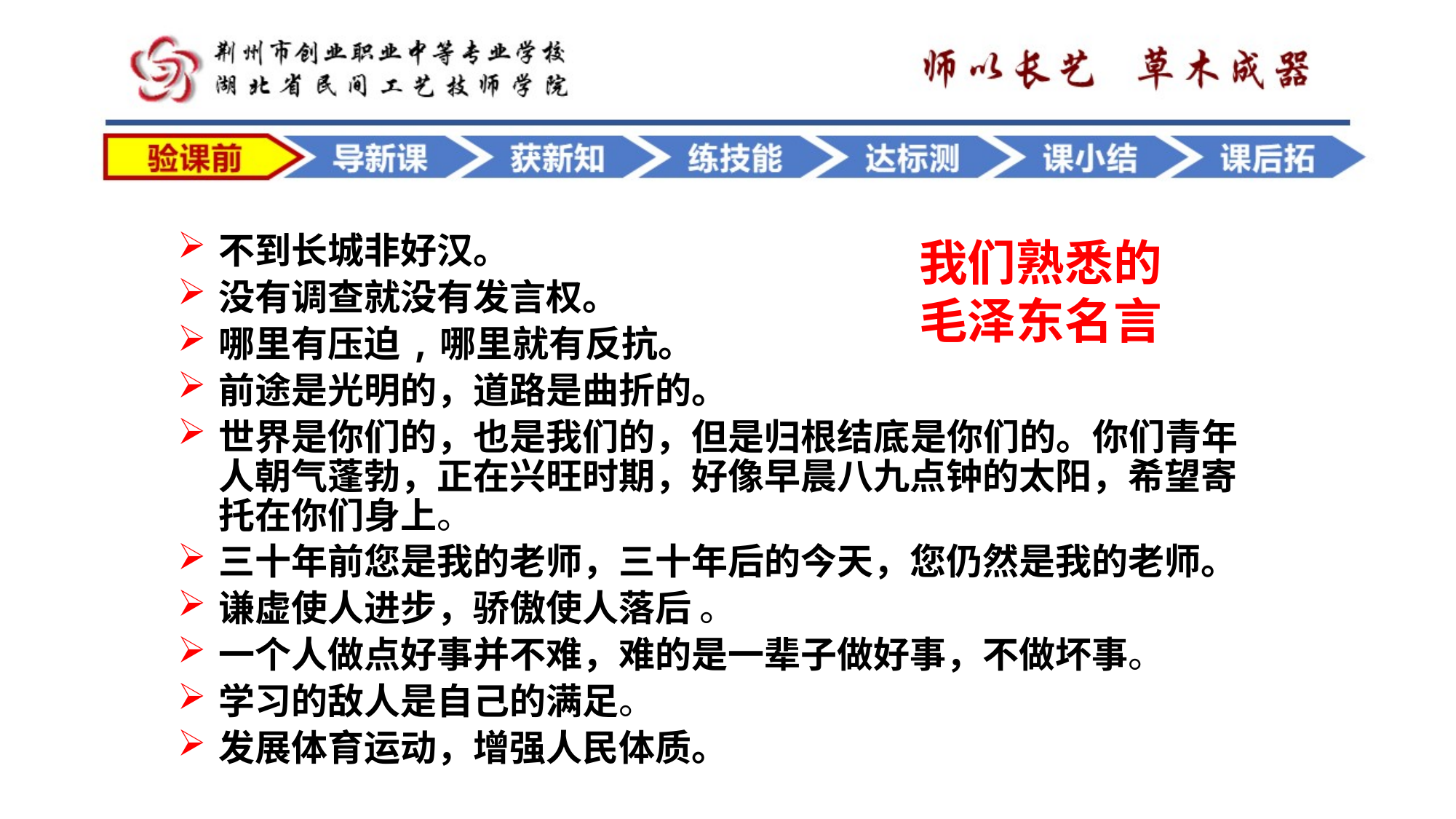

不到长城非好汉。
没有调查就没有发言权。
哪里有压迫,哪里就有反抗。
前途是光明的，道路是曲折的。
世界是你们的，也是我们的，但是归根结底是你们的。你们青年人朝气蓬勃，正在兴旺时期，好像早晨八九点钟的太阳，希望寄托在你们身上。
三十年前您是我的老师，三十年后的今天，您仍然是我的老师。
谦虚使人进步，骄傲使人落后 。
一个人做点好事并不难，难的是一辈子做好事，不做坏事。
学习的敌人是自己的满足。
发展体育运动，增强人民体质。
我们熟悉的毛泽东名言